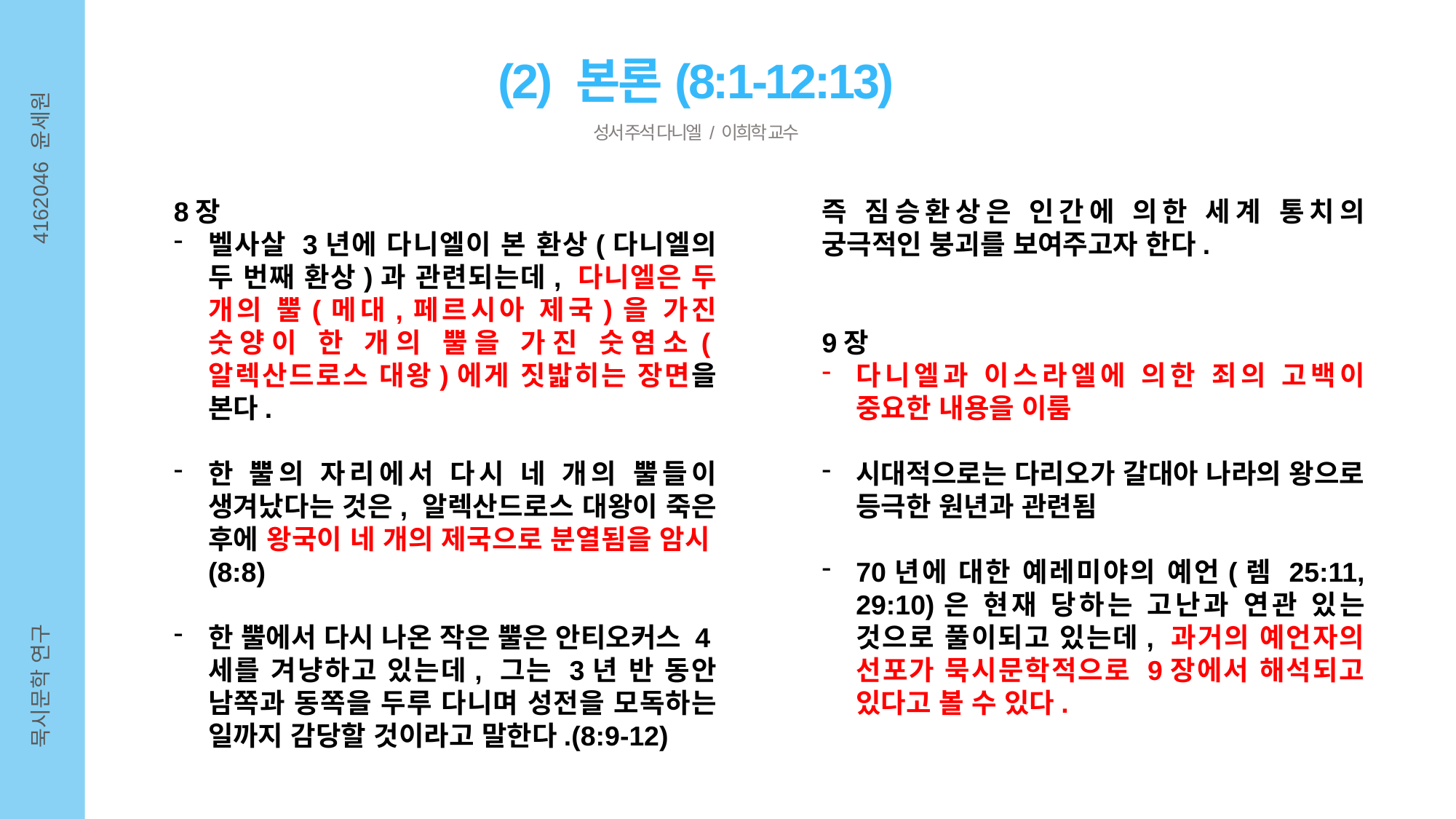

(2) 본론(8:1-12:13)
성서 주석 다니엘 / 이희학 교수
4162046 윤세원
8장
벨사살 3년에 다니엘이 본 환상(다니엘의 두 번째 환상)과 관련되는데, 다니엘은 두 개의 뿔(메대,페르시아 제국)을 가진 숫양이 한 개의 뿔을 가진 숫염소(알렉산드로스 대왕)에게 짓밟히는 장면을 본다.

한 뿔의 자리에서 다시 네 개의 뿔들이 생겨났다는 것은, 알렉산드로스 대왕이 죽은 후에 왕국이 네 개의 제국으로 분열됨을 암시(8:8)

한 뿔에서 다시 나온 작은 뿔은 안티오커스 4세를 겨냥하고 있는데, 그는 3년 반 동안 남쪽과 동쪽을 두루 다니며 성전을 모독하는 일까지 감당할 것이라고 말한다.(8:9-12)

즉 짐승환상은 인간에 의한 세계 통치의 궁극적인 붕괴를 보여주고자 한다.

9장
다니엘과 이스라엘에 의한 죄의 고백이 중요한 내용을 이룸

시대적으로는 다리오가 갈대아 나라의 왕으로 등극한 원년과 관련됨

70년에 대한 예레미야의 예언(렘 25:11, 29:10)은 현재 당하는 고난과 연관 있는 것으로 풀이되고 있는데, 과거의 예언자의 선포가 묵시문학적으로 9장에서 해석되고 있다고 볼 수 있다.

묵시문학 연구